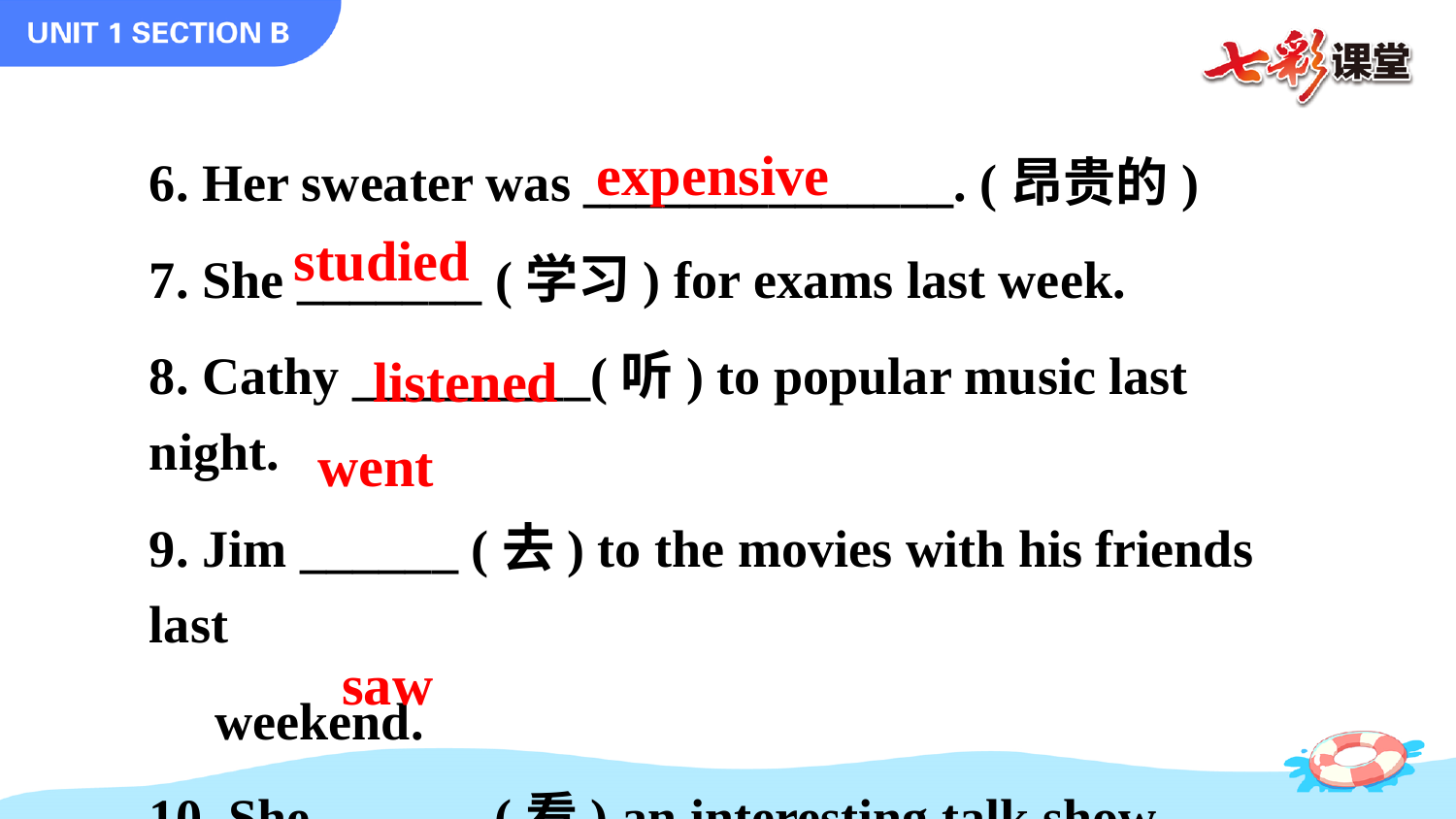

6. Her sweater was ______________. (昂贵的)
7. She _______ (学习) for exams last week.
8. Cathy _________(听) to popular music last night.
9. Jim ______ (去) to the movies with his friends last
     weekend.
10. She ______ (看) an interesting talk show yesterday.
expensive
studied
listened
went
saw